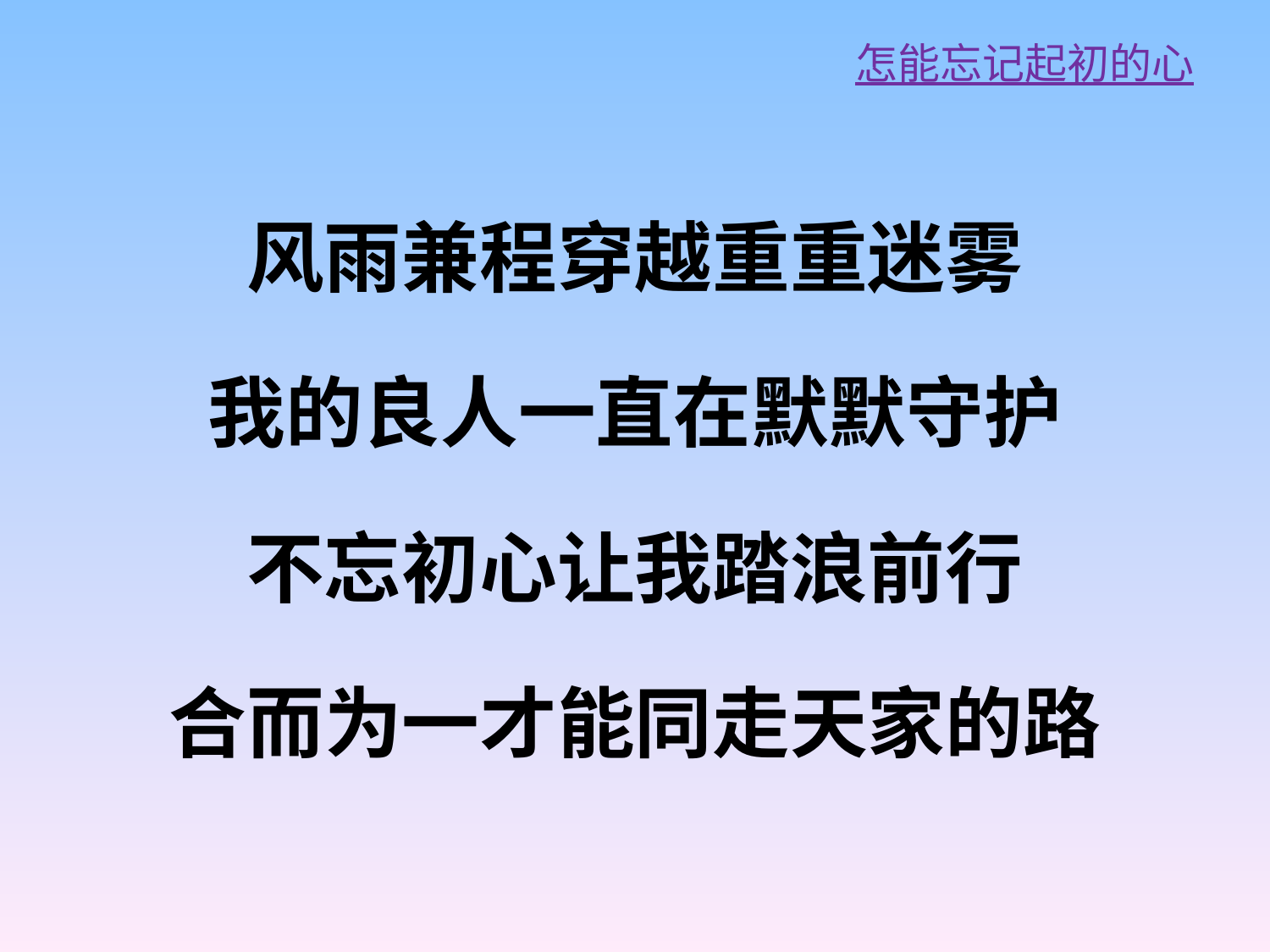

# 怎能忘记起初的心
风雨兼程穿越重重迷雾
我的良人一直在默默守护
不忘初心让我踏浪前行
合而为一才能同走天家的路